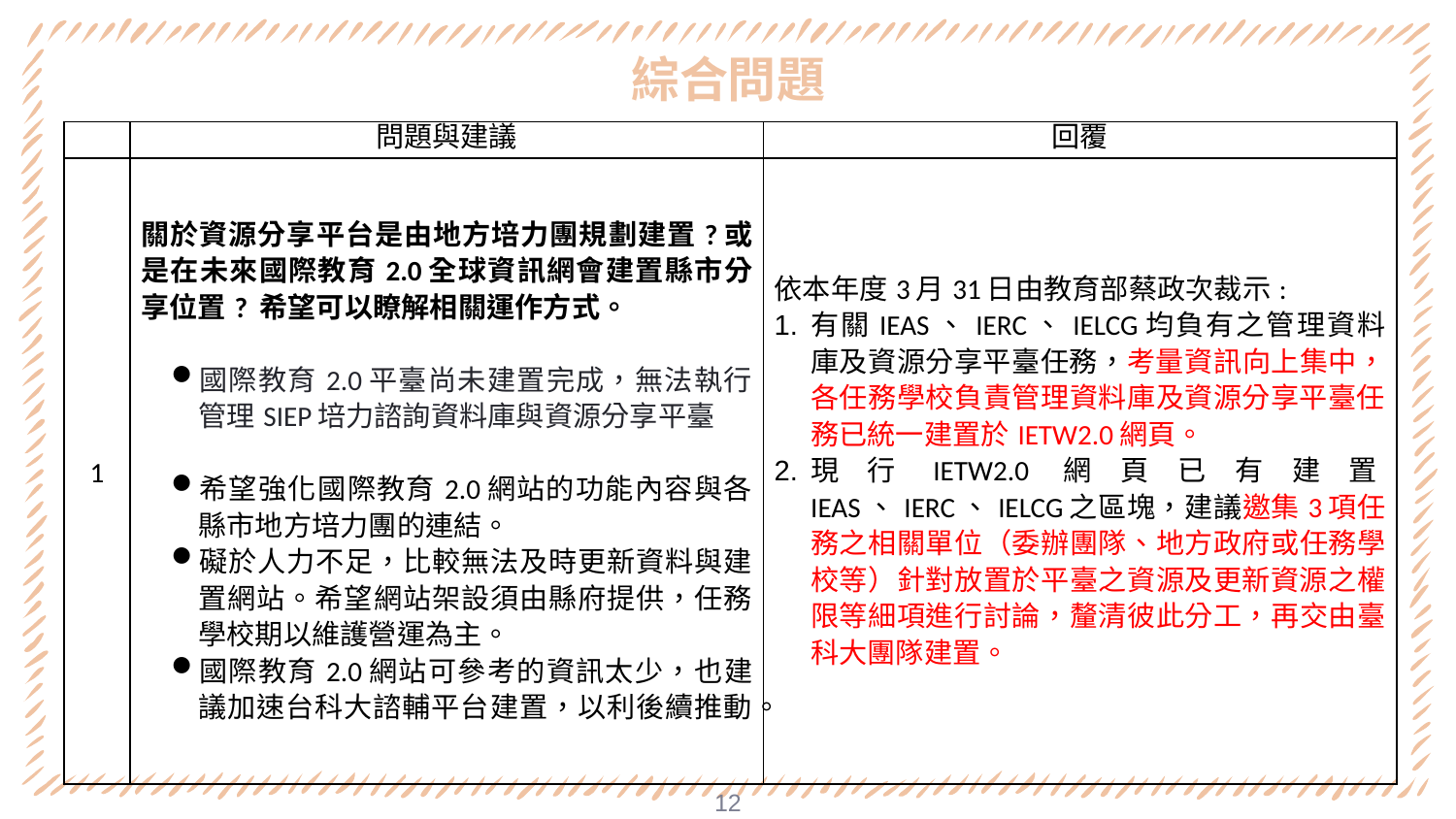

# 綜合問題
|  | 問題與建議 | 回覆 |
| --- | --- | --- |
| 1 | 關於資源分享平台是由地方培力團規劃建置?或是在未來國際教育2.0全球資訊網會建置縣市分享位置? 希望可以瞭解相關運作方式。 國際教育2.0平臺尚未建置完成，無法執行管理SIEP培力諮詢資料庫與資源分享平臺 希望強化國際教育2.0網站的功能內容與各縣市地方培力團的連結。 礙於人力不足，比較無法及時更新資料與建置網站。希望網站架設須由縣府提供，任務學校期以維護營運為主。 國際教育2.0網站可參考的資訊太少，也建議加速台科大諮輔平台建置，以利後續推動。 | 依本年度3月31日由教育部蔡政次裁示: 有關IEAS、IERC、IELCG均負有之管理資料庫及資源分享平臺任務，考量資訊向上集中，各任務學校負責管理資料庫及資源分享平臺任務已統一建置於IETW2.0網頁。 現行IETW2.0網頁已有建置IEAS、IERC、IELCG之區塊，建議邀集3項任務之相關單位（委辦團隊、地方政府或任務學校等）針對放置於平臺之資源及更新資源之權限等細項進行討論，釐清彼此分工，再交由臺科大團隊建置。 |
12